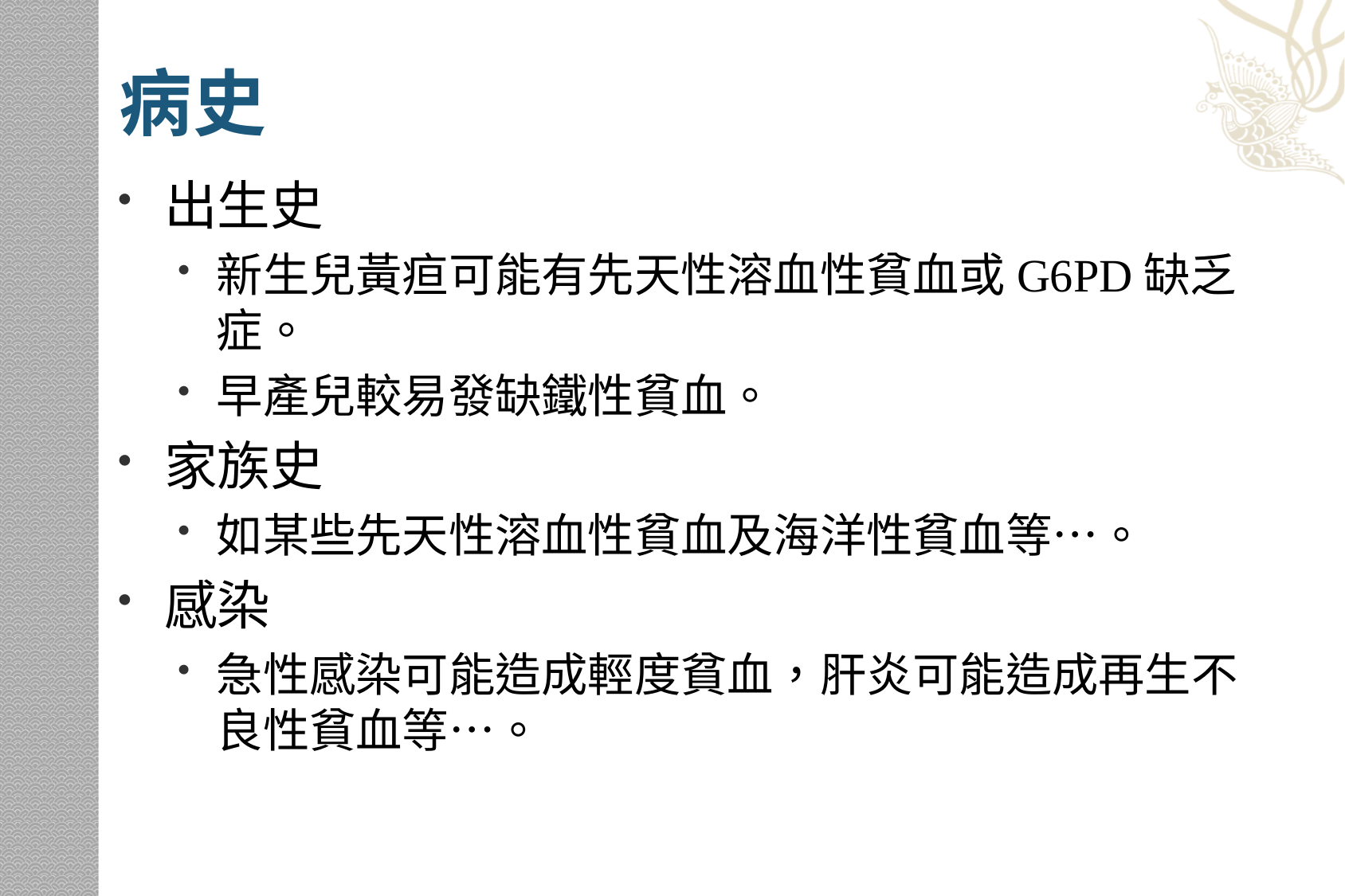

# 病史
出生史
新生兒黃疸可能有先天性溶血性貧血或G6PD缺乏症。
早產兒較易發缺鐵性貧血。
家族史
如某些先天性溶血性貧血及海洋性貧血等…。
感染
急性感染可能造成輕度貧血，肝炎可能造成再生不良性貧血等…。